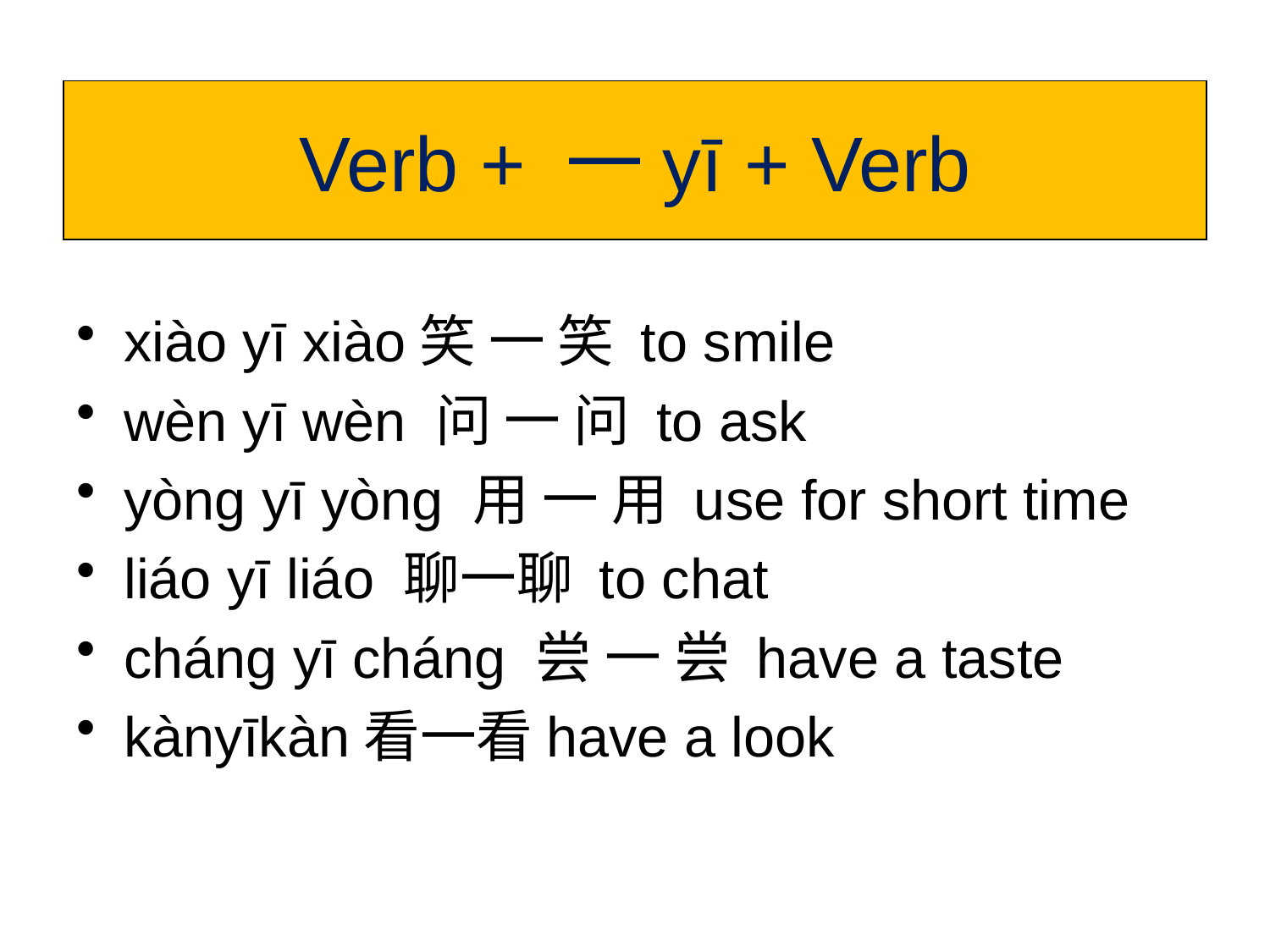

# Verb + 一yī + Verb
xiào yī xiào笑 一 笑 to smile
wèn yī wèn 问 一 问 to ask
yòng yī yòng 用 一 用 use for short time
liáo yī liáo 聊一聊 to chat
cháng yī cháng 尝 一 尝 have a taste
kànyīkàn看一看have a look